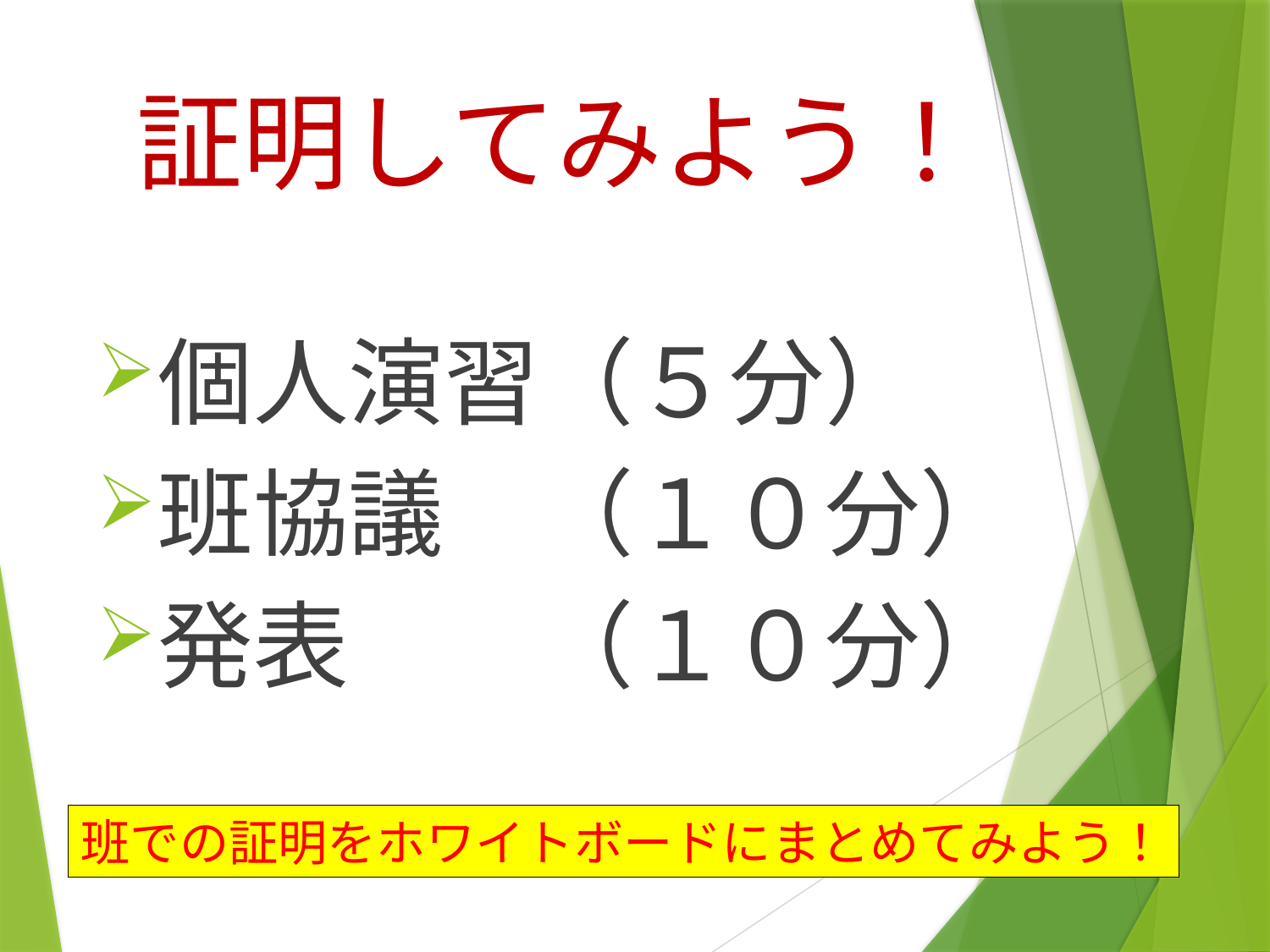

# 証明してみよう！
個人演習（５分）
班協議　（１０分）
発表　　（１０分）
班での証明をホワイトボードにまとめてみよう！